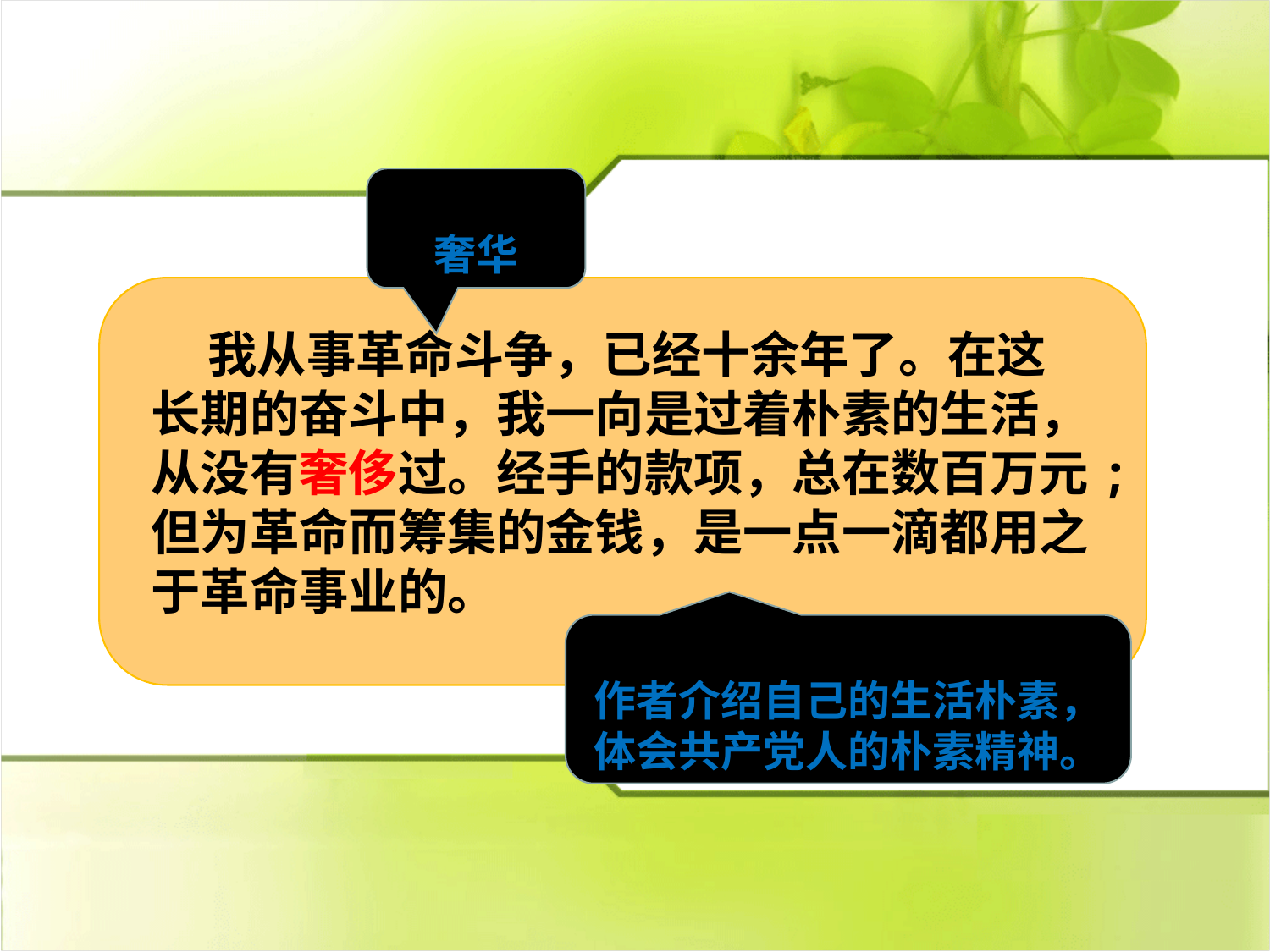

近义词：
奢华

    我从事革命斗争，已经十余年了。在这长期的奋斗中，我一向是过着朴素的生活，从没有奢侈过。经手的款项，总在数百万元;但为革命而筹集的金钱，是一点一滴都用之于革命事业的。
叙述：
作者介绍自己的生活朴素，体会共产党人的朴素精神。